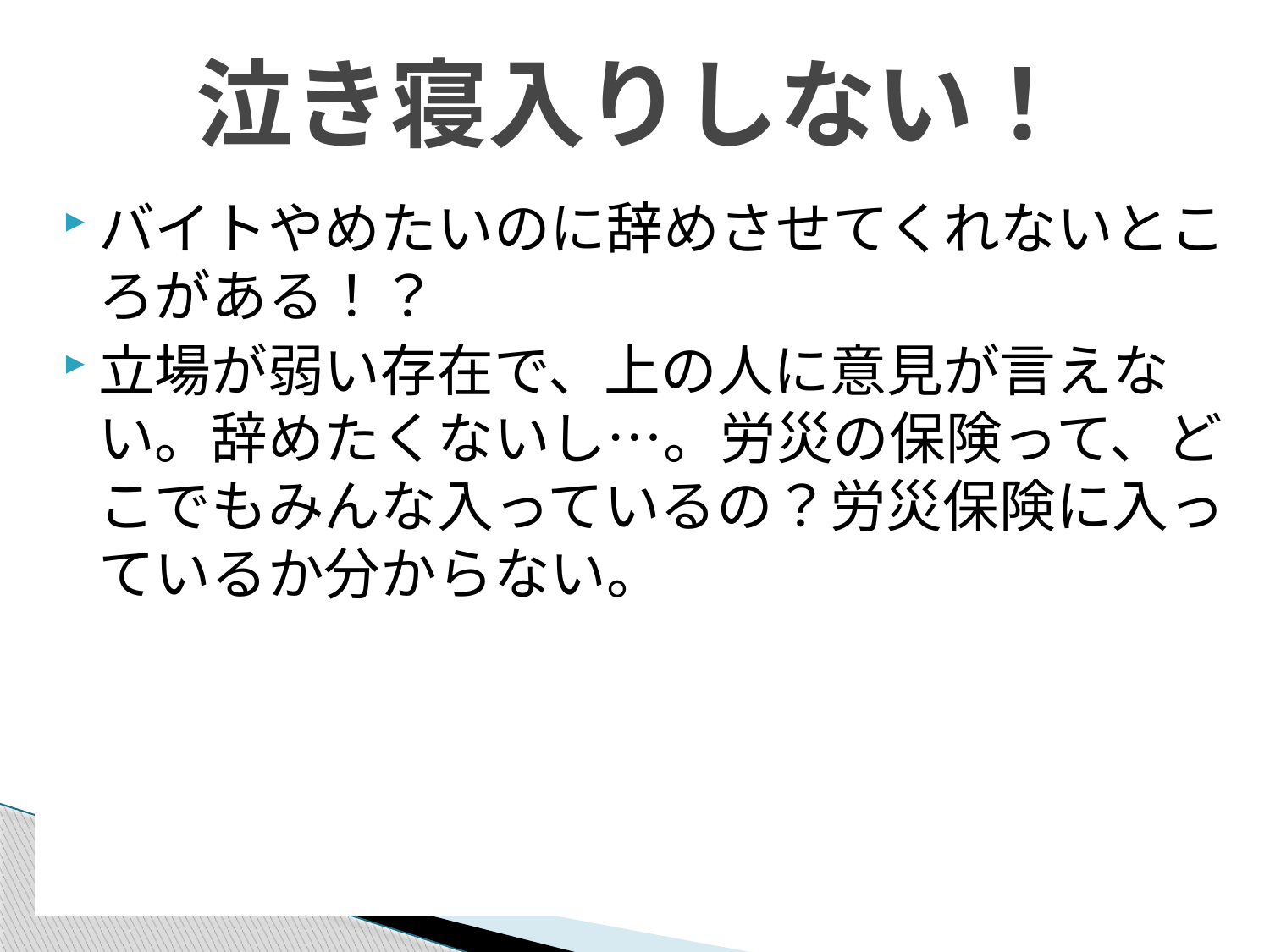

# 泣き寝入りしない！
バイトやめたいのに辞めさせてくれないところがある！？
立場が弱い存在で、上の人に意見が言えない。辞めたくないし…。労災の保険って、どこでもみんな入っているの？労災保険に入っているか分からない。